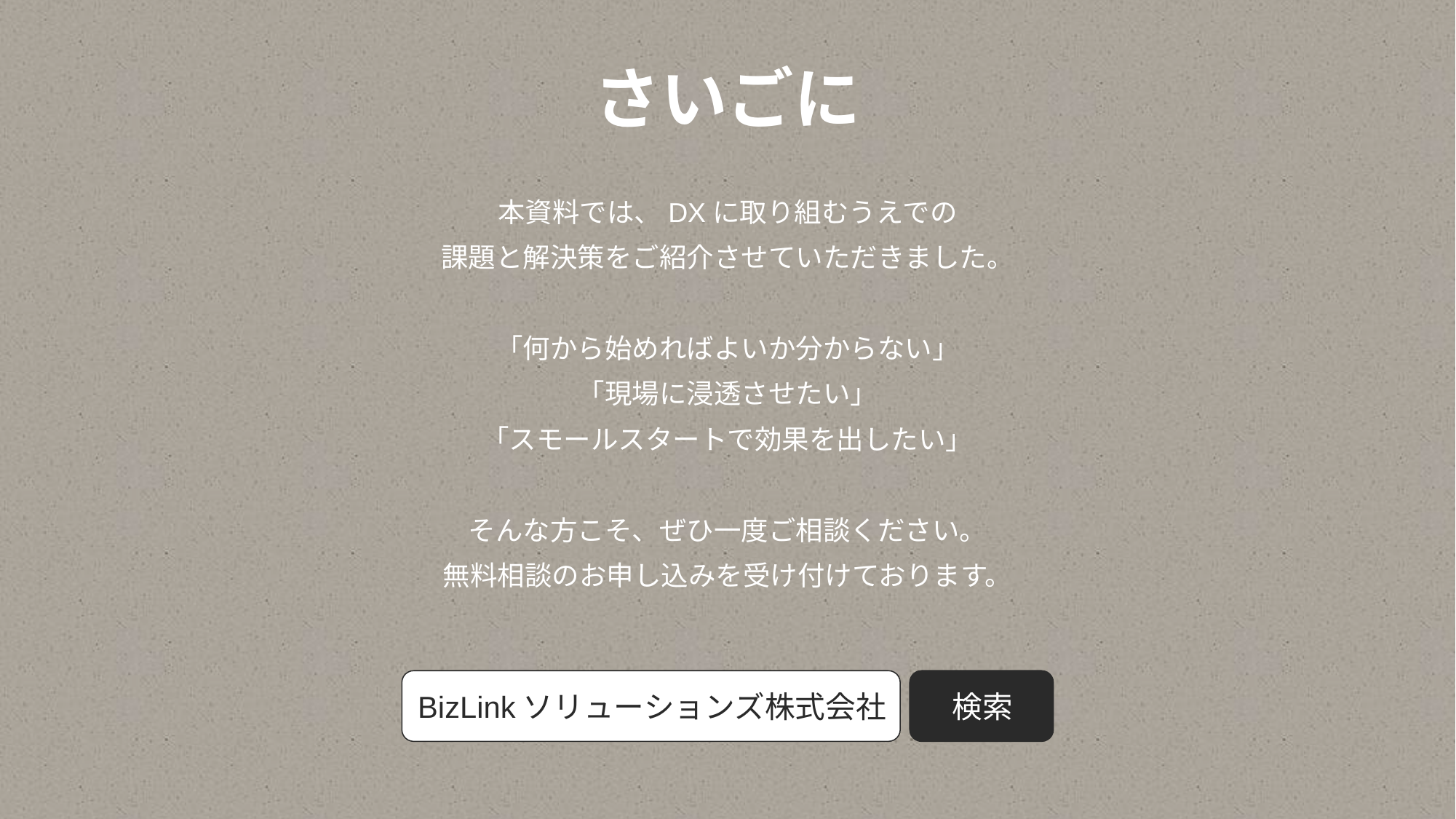

さいごに

本資料では、DXに取り組むうえでの
課題と解決策をご紹介させていただきました。

「何から始めればよいか分からない」
「現場に浸透させたい」
「スモールスタートで効果を出したい」

そんな方こそ、ぜひ一度ご相談ください。
無料相談のお申し込みを受け付けております。

BizLinkソリューションズ株式会社
検索